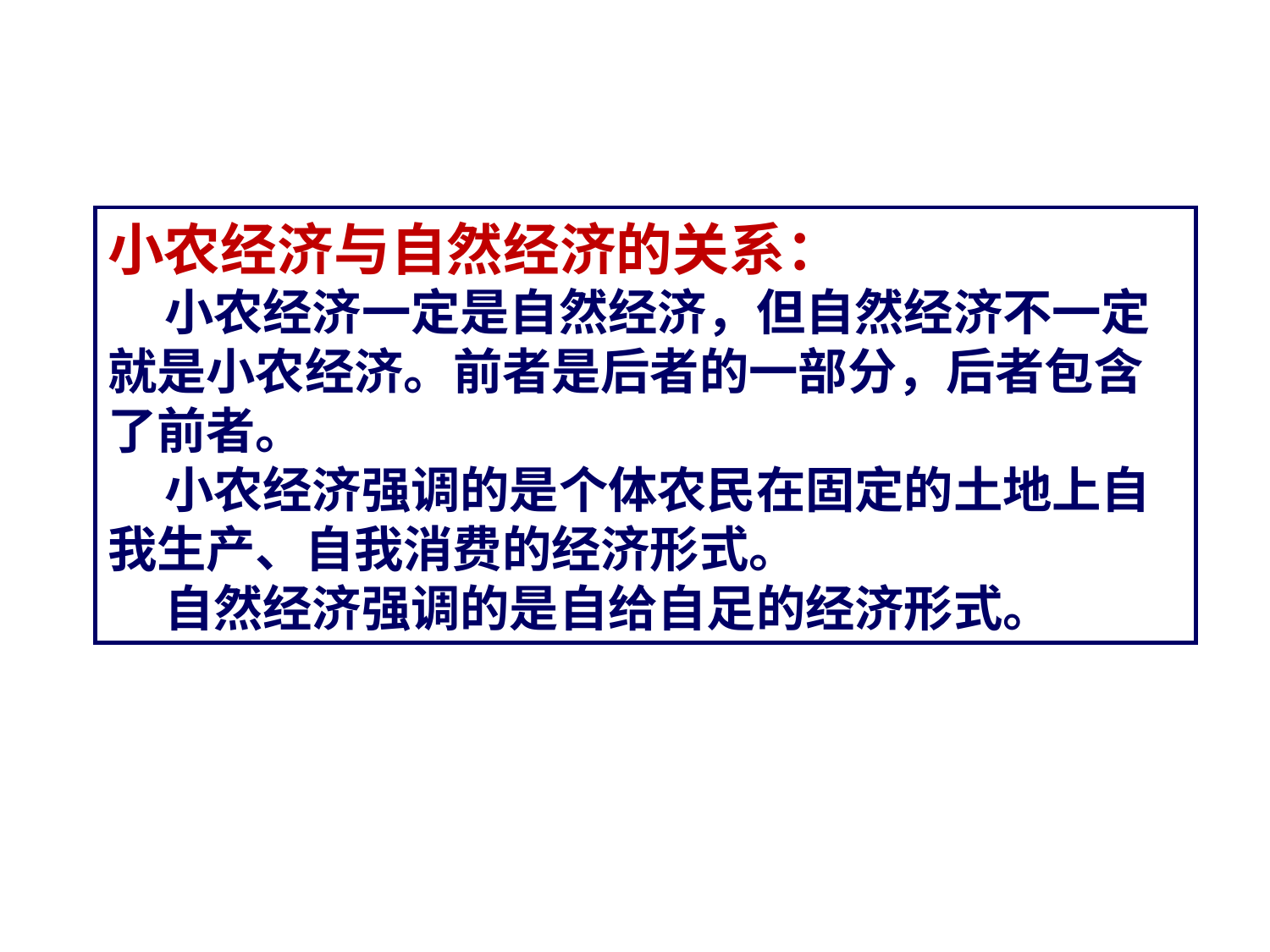

小农经济与自然经济的关系：
    小农经济一定是自然经济，但自然经济不一定就是小农经济。前者是后者的一部分，后者包含了前者。
    小农经济强调的是个体农民在固定的土地上自我生产、自我消费的经济形式。
    自然经济强调的是自给自足的经济形式。